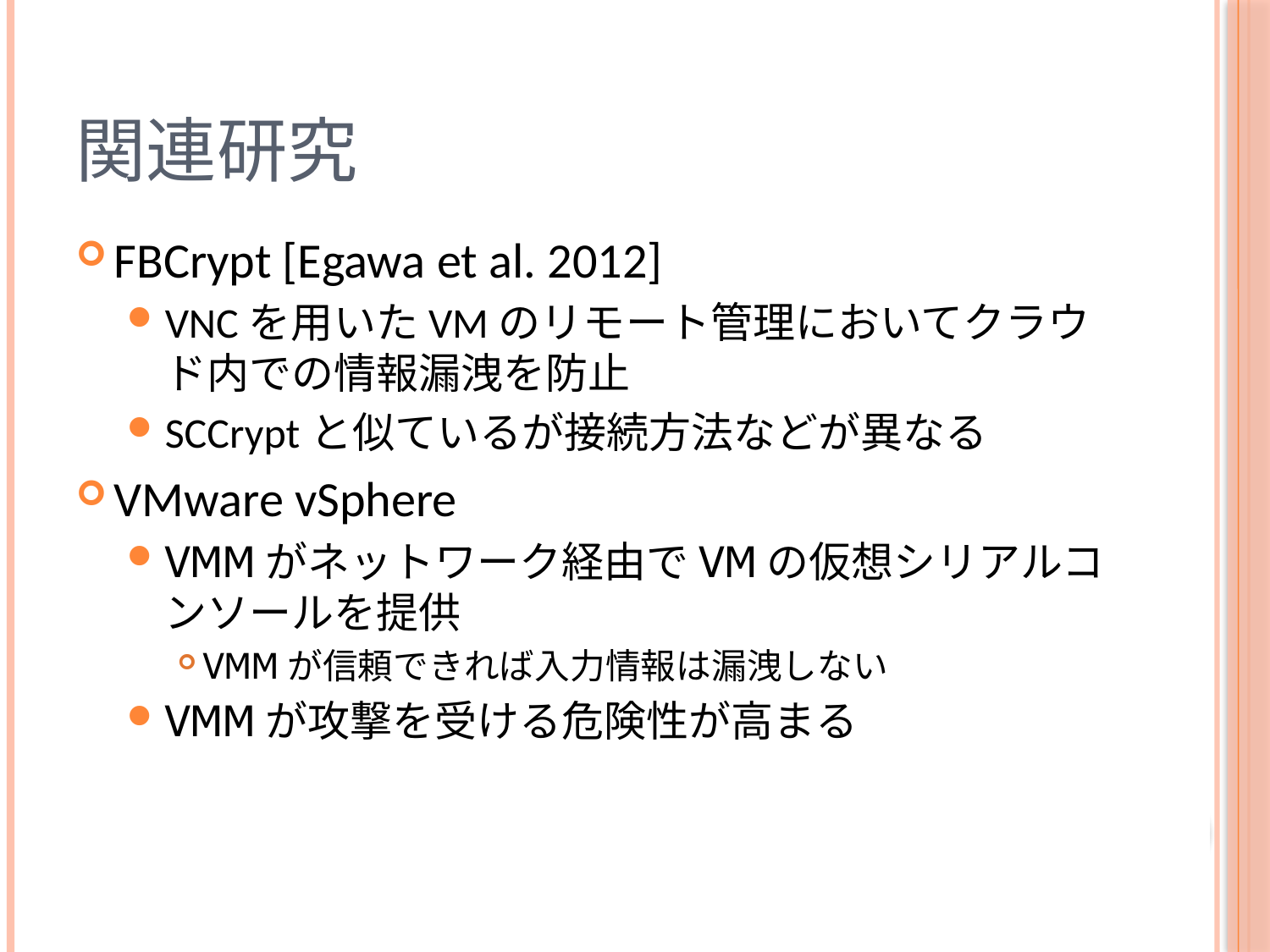

# 関連研究
FBCrypt [Egawa et al. 2012]
VNCを用いたVMのリモート管理においてクラウド内での情報漏洩を防止
SCCryptと似ているが接続方法などが異なる
VMware vSphere
VMMがネットワーク経由でVMの仮想シリアルコンソールを提供
VMMが信頼できれば入力情報は漏洩しない
VMMが攻撃を受ける危険性が高まる